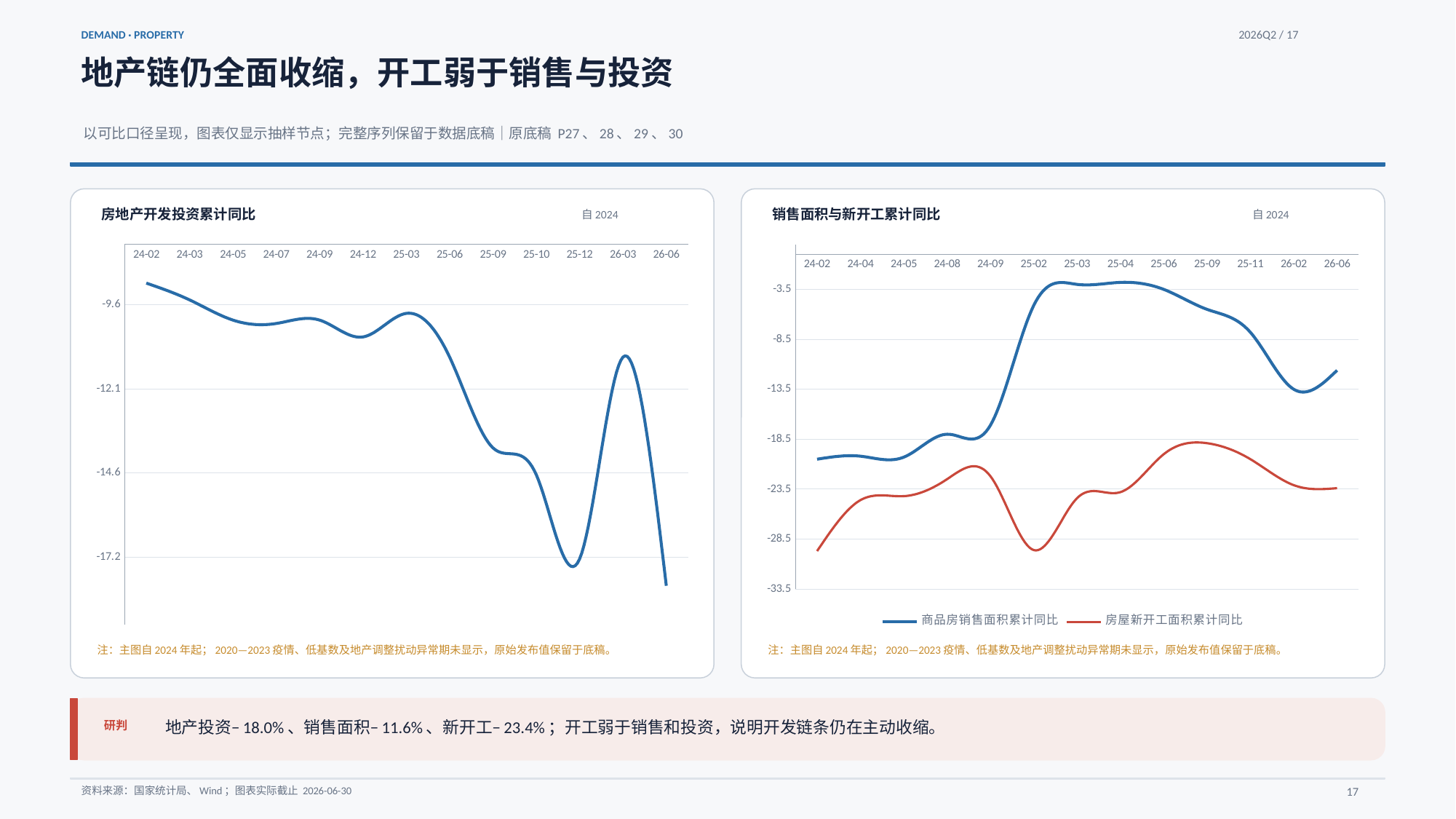

DEMAND · PROPERTY
2026Q2 / 17
地产链仍全面收缩，开工弱于销售与投资
以可比口径呈现，图表仅显示抽样节点；完整序列保留于数据底稿｜原底稿 P27、28、29、30

房地产开发投资累计同比
销售面积与新开工累计同比
自2024
自2024

### Chart

| Category |  |
|---|---|
| 24-02 | -9.0 |
| 24-03 | -9.5 |
| 24-05 | -10.1 |
| 24-07 | -10.2 |
| 24-09 | -10.1 |
| 24-12 | -10.6 |
| 25-03 | -9.9 |
| 25-06 | -11.2 |
| 25-09 | -13.9 |
| 25-10 | -14.7 |
| 25-12 | -17.2 |
| 26-03 | -11.2 |
| 26-06 | -18.0 |

### Chart

| Category |  |  |
|---|---|---|
| 24-02 | -20.5 | -29.7 |
| 24-04 | -20.2 | -24.6 |
| 24-05 | -20.3 | -24.2 |
| 24-08 | -18.0 | -22.5 |
| 24-09 | -17.1 | -22.2 |
| 25-02 | -5.1 | -29.6 |
| 25-03 | -3.0 | -24.4 |
| 25-04 | -2.8 | -23.8 |
| 25-06 | -3.5 | -20.0 |
| 25-09 | -5.5 | -18.9 |
| 25-11 | -7.8 | -20.5 |
| 26-02 | -13.5 | -23.1 |
| 26-06 | -11.6 | -23.4 |
注：主图自2024年起；2020—2023疫情、低基数及地产调整扰动异常期未显示，原始发布值保留于底稿。
注：主图自2024年起；2020—2023疫情、低基数及地产调整扰动异常期未显示，原始发布值保留于底稿。

地产投资−18.0%、销售面积−11.6%、新开工−23.4%；开工弱于销售和投资，说明开发链条仍在主动收缩。
研判

资料来源：国家统计局、Wind；图表实际截止 2026-06-30
17